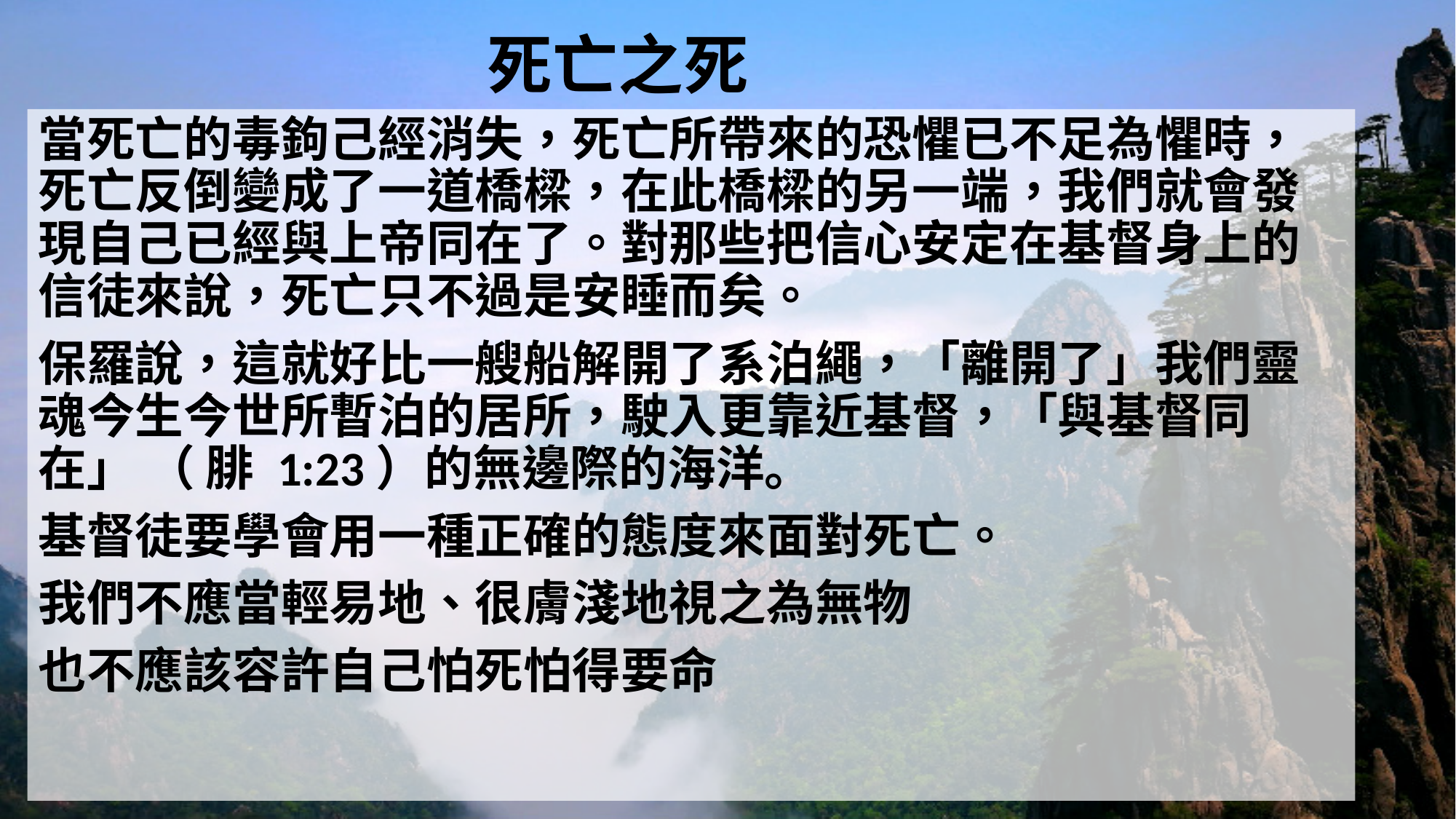

# 死亡之死
當死亡的毒鉤己經消失，死亡所帶來的恐懼已不足為懼時，死亡反倒變成了一道橋樑，在此橋樑的另一端，我們就會發現自己已經與上帝同在了。對那些把信心安定在基督身上的信徒來說，死亡只不過是安睡而矣。
保羅說，這就好比一艘船解開了系泊繩，「離開了」我們靈魂今生今世所暫泊的居所，駛入更靠近基督，「與基督同在」 （ 腓 1:23）的無邊際的海洋。
基督徒要學會用一種正確的態度來面對死亡。
我們不應當輕易地、很膚淺地視之為無物
也不應該容許自己怕死怕得要命